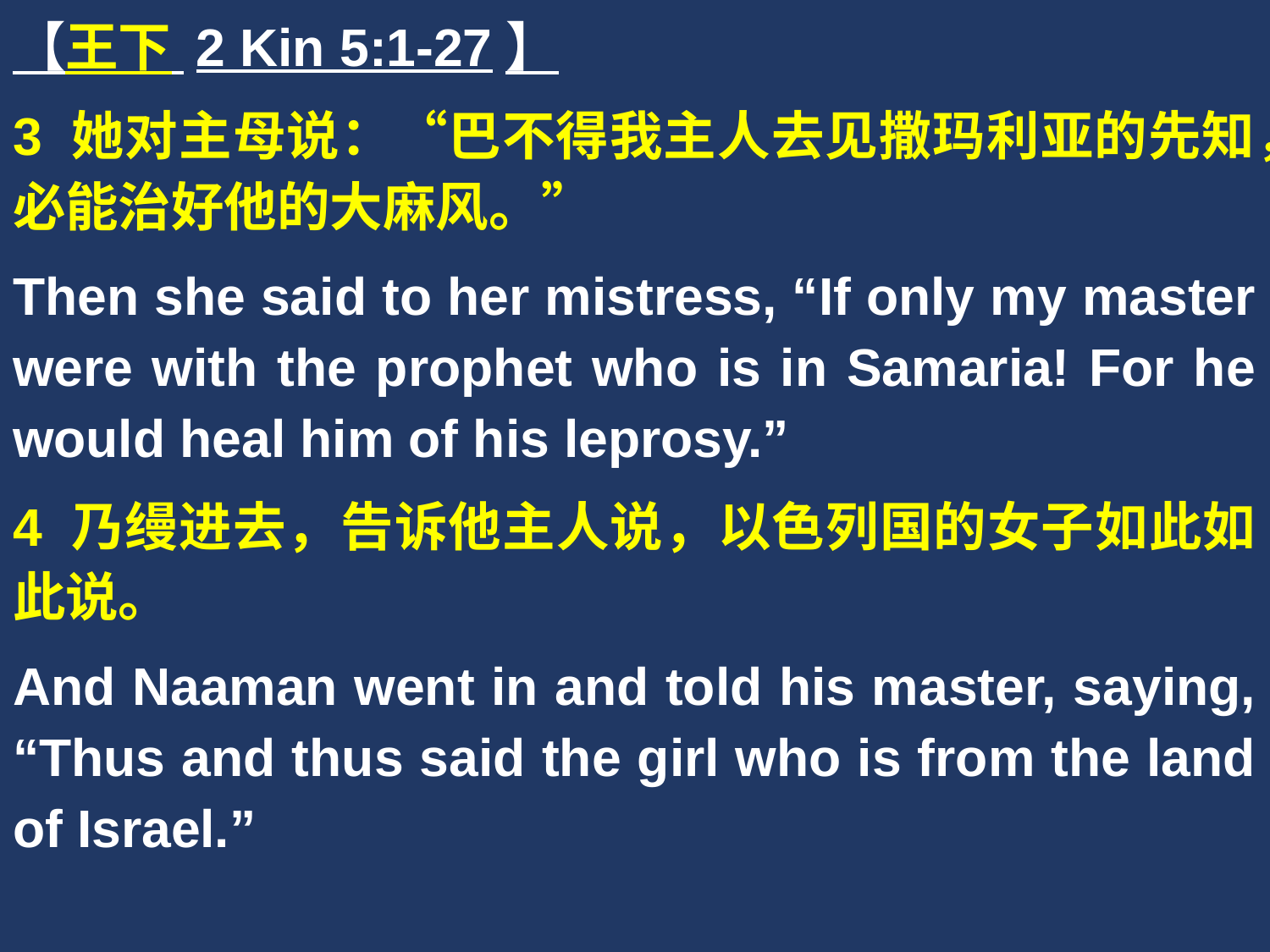

【王下 2 Kin 5:1-27】
3 她对主母说：“巴不得我主人去见撒玛利亚的先知，必能治好他的大麻风。”
Then she said to her mistress, “If only my master were with the prophet who is in Samaria! For he would heal him of his leprosy.”
4 乃缦进去，告诉他主人说，以色列国的女子如此如此说。
And Naaman went in and told his master, saying, “Thus and thus said the girl who is from the land of Israel.”